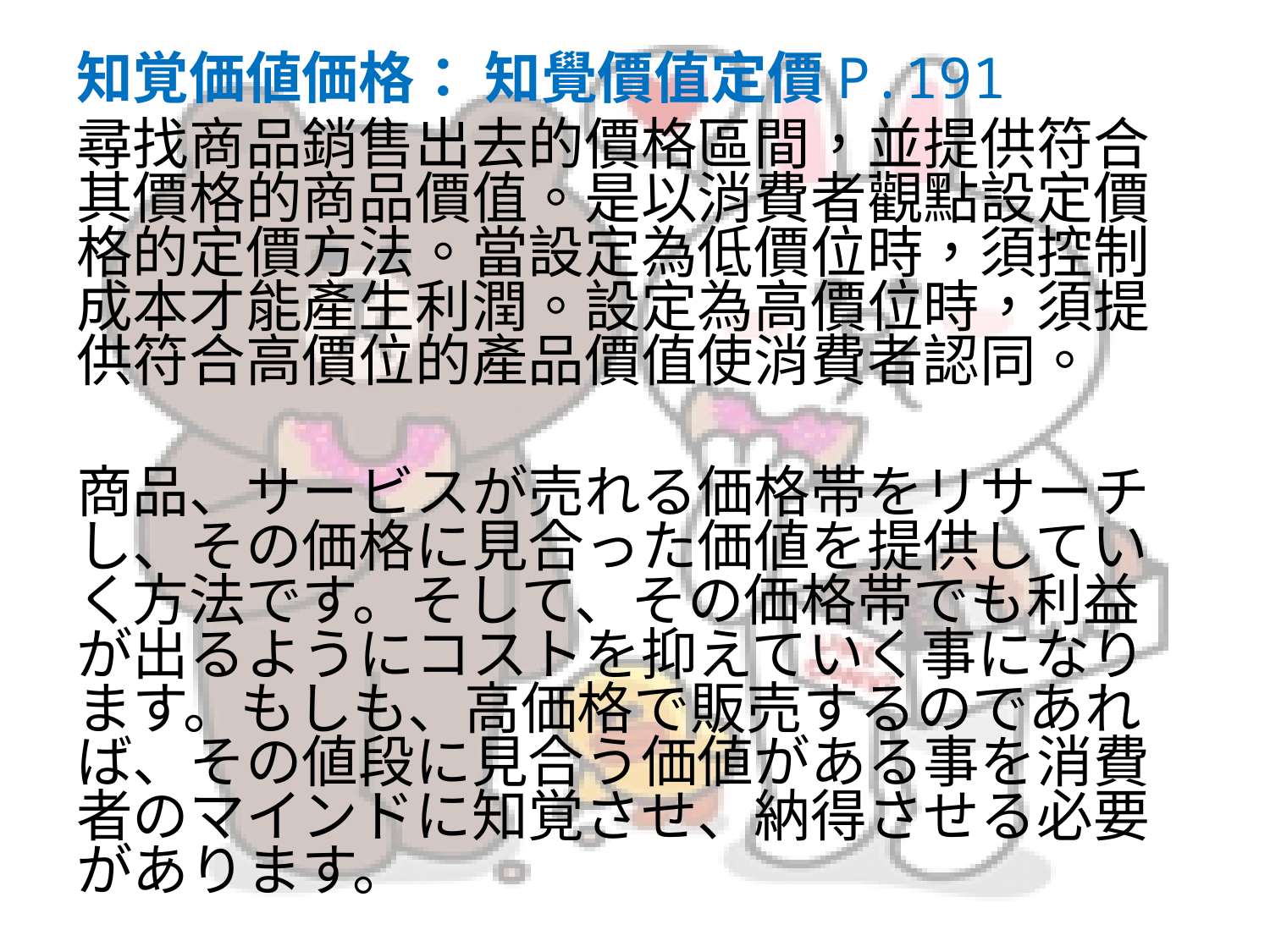

知覚価値価格： 知覺價值定價P.191
尋找商品銷售出去的價格區間，並提供符合其價格的商品價值。是以消費者觀點設定價格的定價方法。當設定為低價位時，須控制成本才能產生利潤。設定為高價位時，須提供符合高價位的產品價值使消費者認同。

商品、サービスが売れる価格帯をリサーチし、その価格に見合った価値を提供していく方法です。そして、その価格帯でも利益が出るようにコストを抑えていく事になります。もしも、高価格で販売するのであれば、その値段に見合う価値がある事を消費者のマインドに知覚させ、納得させる必要があります。